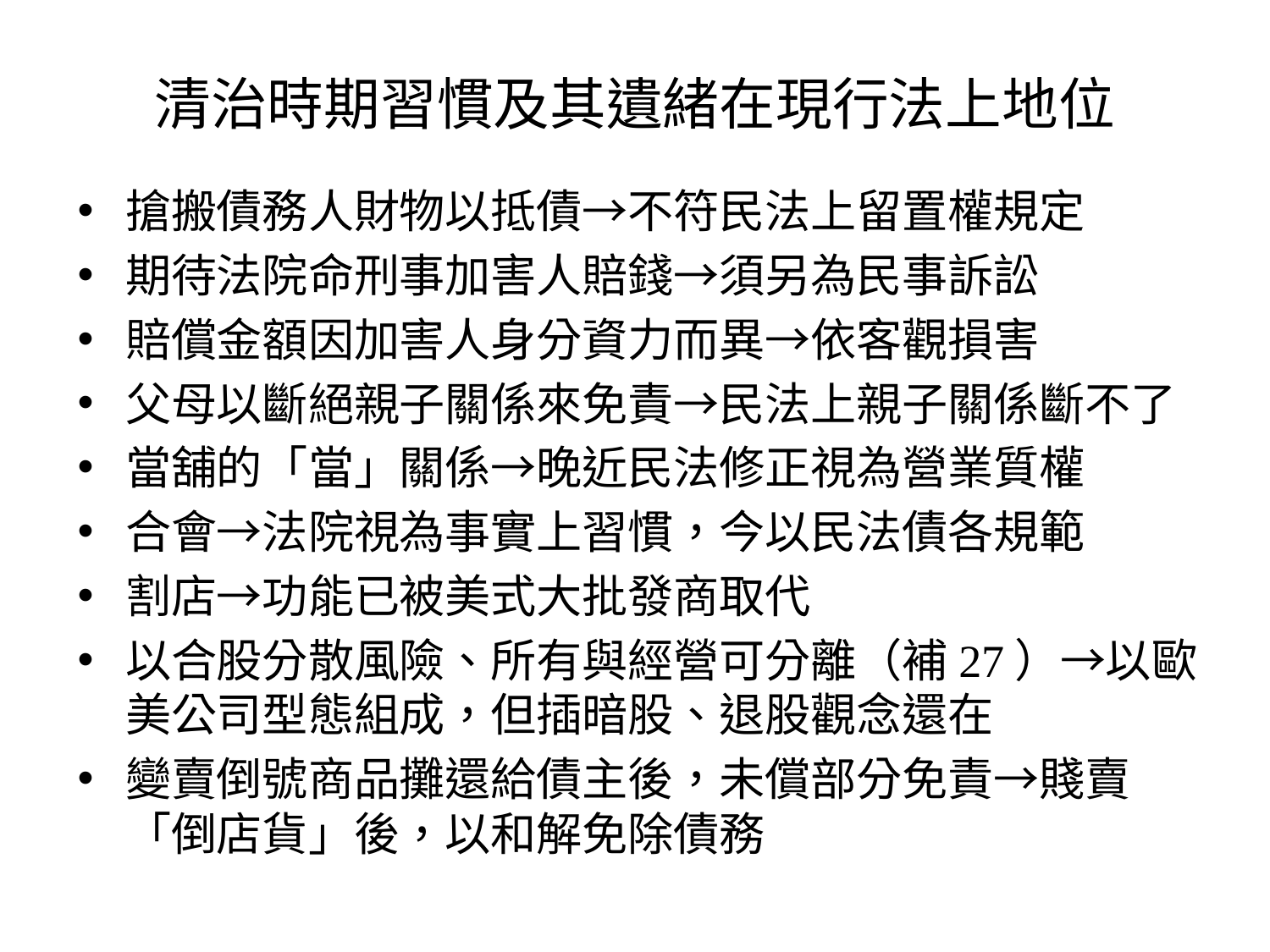

# 清治時期習慣及其遺緒在現行法上地位
搶搬債務人財物以抵債→不符民法上留置權規定
期待法院命刑事加害人賠錢→須另為民事訴訟
賠償金額因加害人身分資力而異→依客觀損害
父母以斷絕親子關係來免責→民法上親子關係斷不了
當舖的「當」關係→晚近民法修正視為營業質權
合會→法院視為事實上習慣，今以民法債各規範
割店→功能已被美式大批發商取代
以合股分散風險、所有與經營可分離（補27）→以歐美公司型態組成，但插暗股、退股觀念還在
變賣倒號商品攤還給債主後，未償部分免責→賤賣「倒店貨」後，以和解免除債務